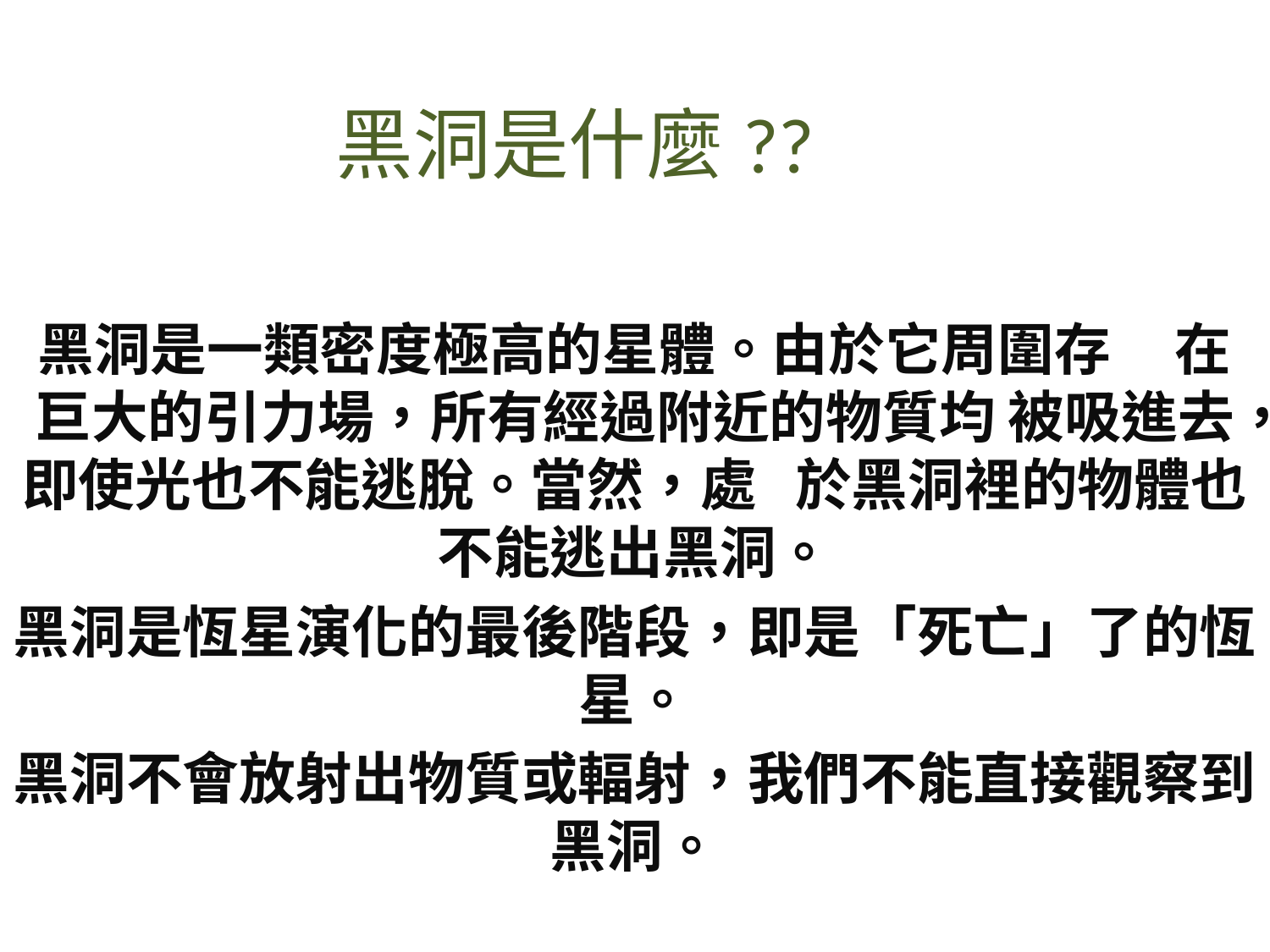

# 黑洞是什麼??
黑洞是一類密度極高的星體。由於它周圍存     在巨大的引力場，所有經過附近的物質均 被吸進去，即使光也不能逃脫。當然，處   於黑洞裡的物體也不能逃出黑洞。
黑洞是恆星演化的最後階段，即是「死亡」了的恆星。
黑洞不會放射出物質或輻射，我們不能直接觀察到黑洞。